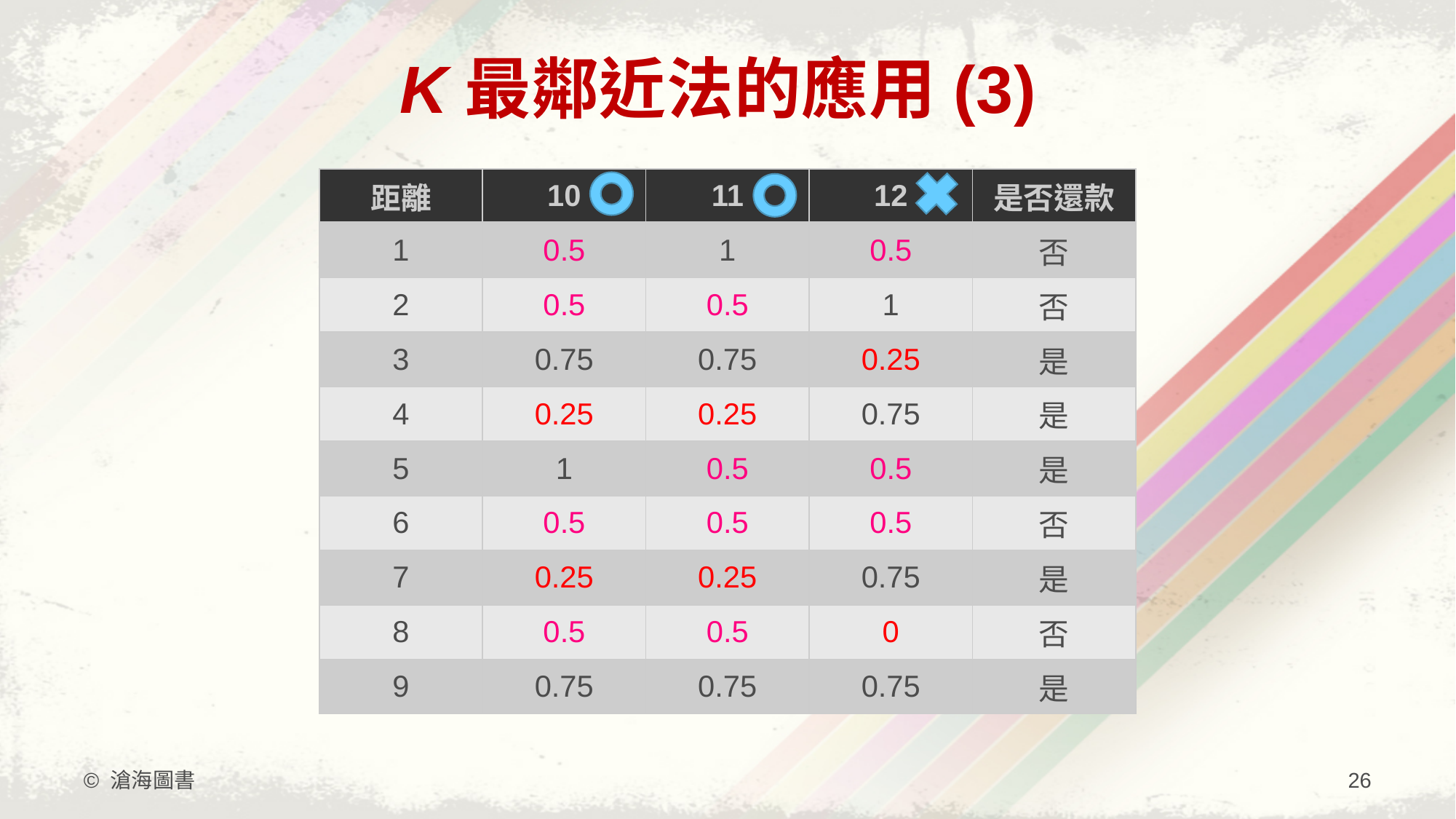

# K最鄰近法的應用(3)
| 距離 | 10 | 11 | 12 | 是否還款 |
| --- | --- | --- | --- | --- |
| 1 | 0.5 | 1 | 0.5 | 否 |
| 2 | 0.5 | 0.5 | 1 | 否 |
| 3 | 0.75 | 0.75 | 0.25 | 是 |
| 4 | 0.25 | 0.25 | 0.75 | 是 |
| 5 | 1 | 0.5 | 0.5 | 是 |
| 6 | 0.5 | 0.5 | 0.5 | 否 |
| 7 | 0.25 | 0.25 | 0.75 | 是 |
| 8 | 0.5 | 0.5 | 0 | 否 |
| 9 | 0.75 | 0.75 | 0.75 | 是 |

© 滄海圖書

26